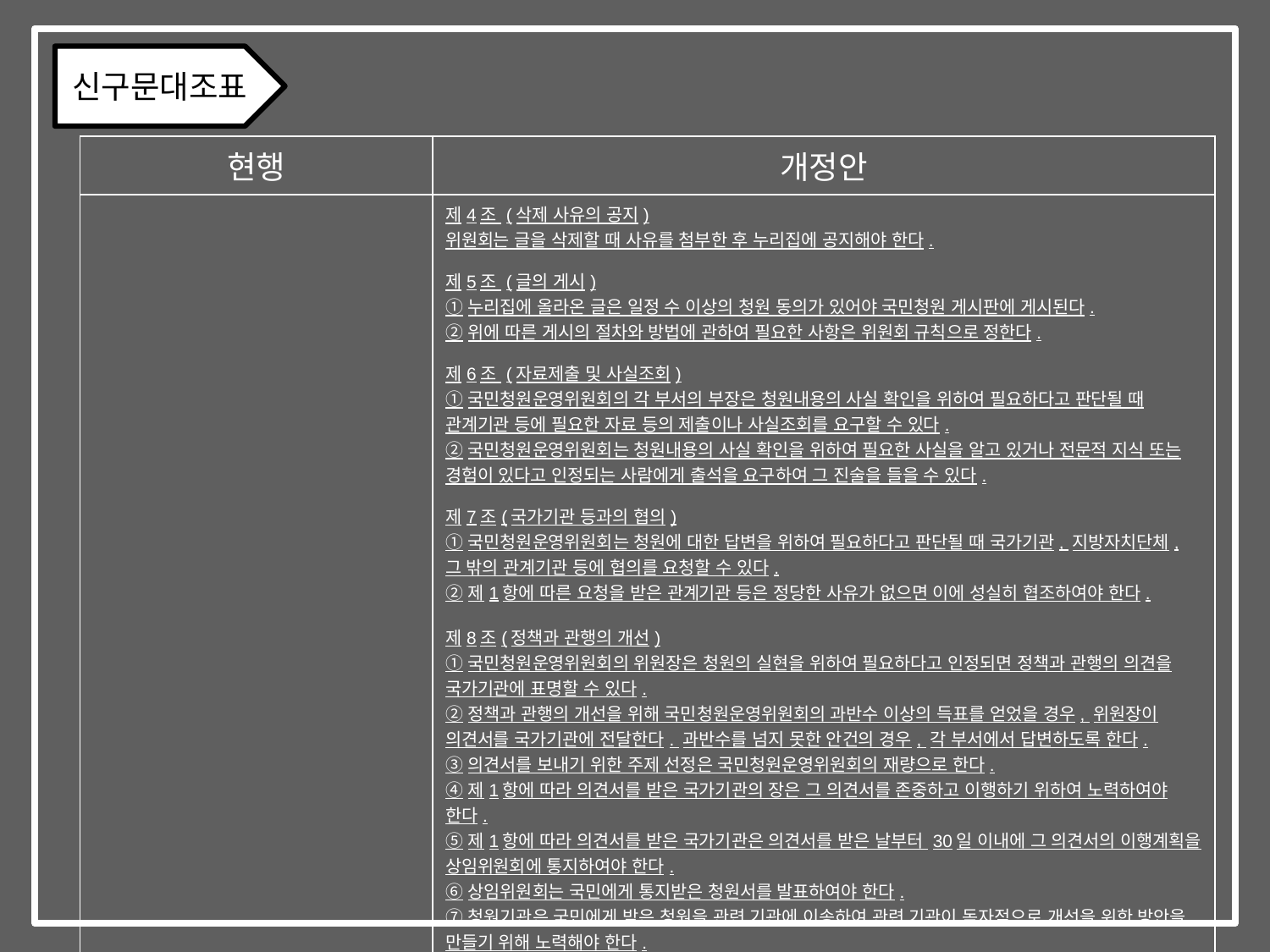

신구문대조표
| 현행 | 개정안 |
| --- | --- |
|  | 제4조 (삭제 사유의 공지) 위원회는 글을 삭제할 때 사유를 첨부한 후 누리집에 공지해야 한다. 제5조 (글의 게시) ①누리집에 올라온 글은 일정 수 이상의 청원 동의가 있어야 국민청원 게시판에 게시된다. ②위에 따른 게시의 절차와 방법에 관하여 필요한 사항은 위원회 규칙으로 정한다. 제6조 (자료제출 및 사실조회) ①국민청원운영위원회의 각 부서의 부장은 청원내용의 사실 확인을 위하여 필요하다고 판단될 때 관계기관 등에 필요한 자료 등의 제출이나 사실조회를 요구할 수 있다. ②국민청원운영위원회는 청원내용의 사실 확인을 위하여 필요한 사실을 알고 있거나 전문적 지식 또는 경험이 있다고 인정되는 사람에게 출석을 요구하여 그 진술을 들을 수 있다. 제7조(국가기관 등과의 협의) ①국민청원운영위원회는 청원에 대한 답변을 위하여 필요하다고 판단될 때 국가기관, 지방자치단체, 그 밖의 관계기관 등에 협의를 요청할 수 있다. ②제1항에 따른 요청을 받은 관계기관 등은 정당한 사유가 없으면 이에 성실히 협조하여야 한다. 제8조(정책과 관행의 개선) ①국민청원운영위원회의 위원장은 청원의 실현을 위하여 필요하다고 인정되면 정책과 관행의 의견을 국가기관에 표명할 수 있다. ②정책과 관행의 개선을 위해 국민청원운영위원회의 과반수 이상의 득표를 얻었을 경우, 위원장이 의견서를 국가기관에 전달한다. 과반수를 넘지 못한 안건의 경우, 각 부서에서 답변하도록 한다. ③의견서를 보내기 위한 주제 선정은 국민청원운영위원회의 재량으로 한다. ④제1항에 따라 의견서를 받은 국가기관의 장은 그 의견서를 존중하고 이행하기 위하여 노력하여야 한다. ⑤제1항에 따라 의견서를 받은 국가기관은 의견서를 받은 날부터 30일 이내에 그 의견서의 이행계획을 상임위원회에 통지하여야 한다. ⑥상임위원회는 국민에게 통지받은 청원서를 발표하여야 한다. ⑦청원기관은 국민에게 받은 청원을 관련 기관에 이송하여 관련 기관이 독자적으로 개선을 위한 방안을 만들기 위해 노력해야 한다. |